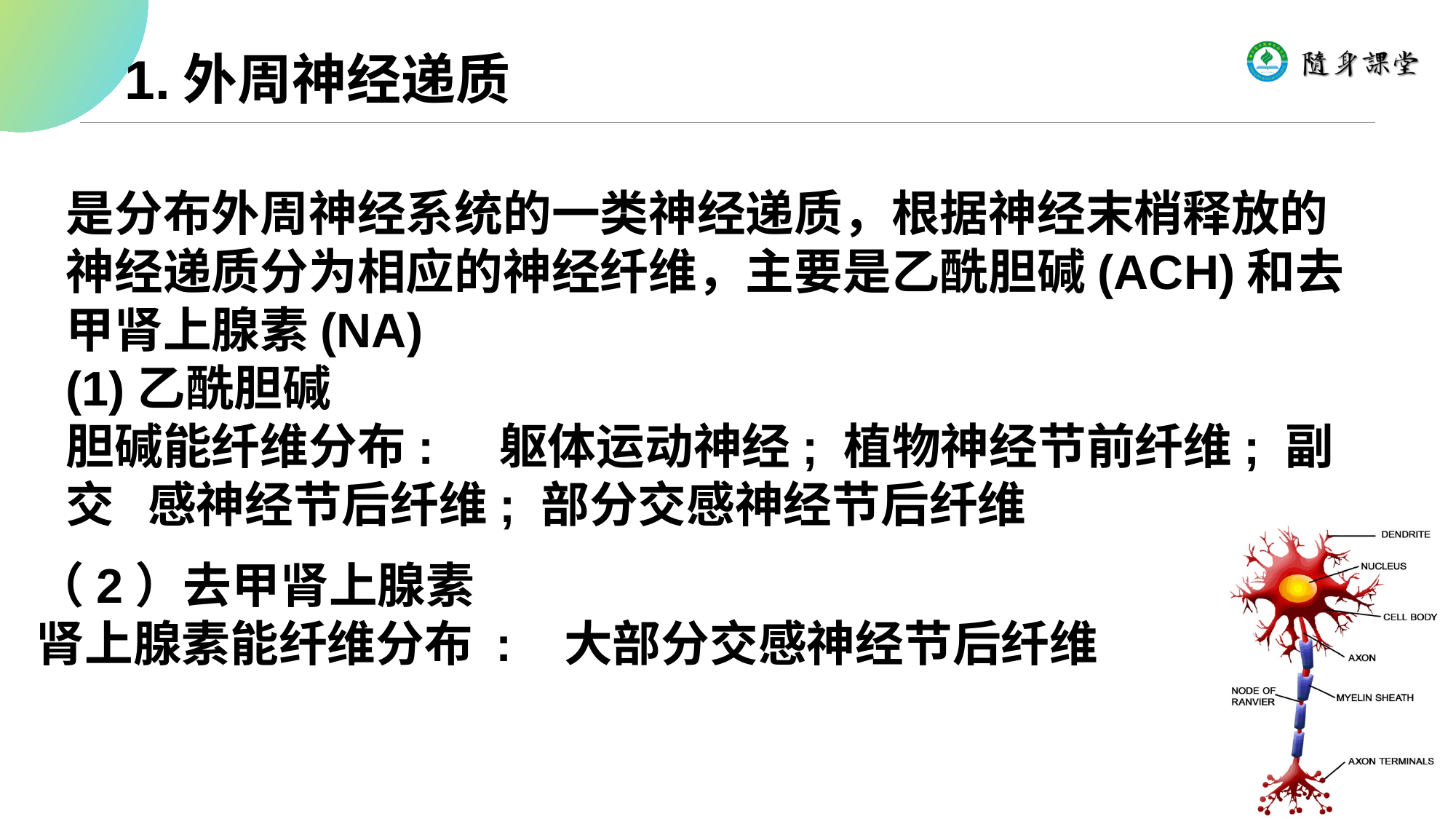

# 1.外周神经递质
是分布外周神经系统的一类神经递质，根据神经末梢释放的神经递质分为相应的神经纤维，主要是乙酰胆碱(ACH)和去甲肾上腺素(NA)
(1)乙酰胆碱
胆碱能纤维分布:    躯体运动神经; 植物神经节前纤维; 副交   感神经节后纤维; 部分交感神经节后纤维

（2）去甲肾上腺素
肾上腺素能纤维分布 :   大部分交感神经节后纤维